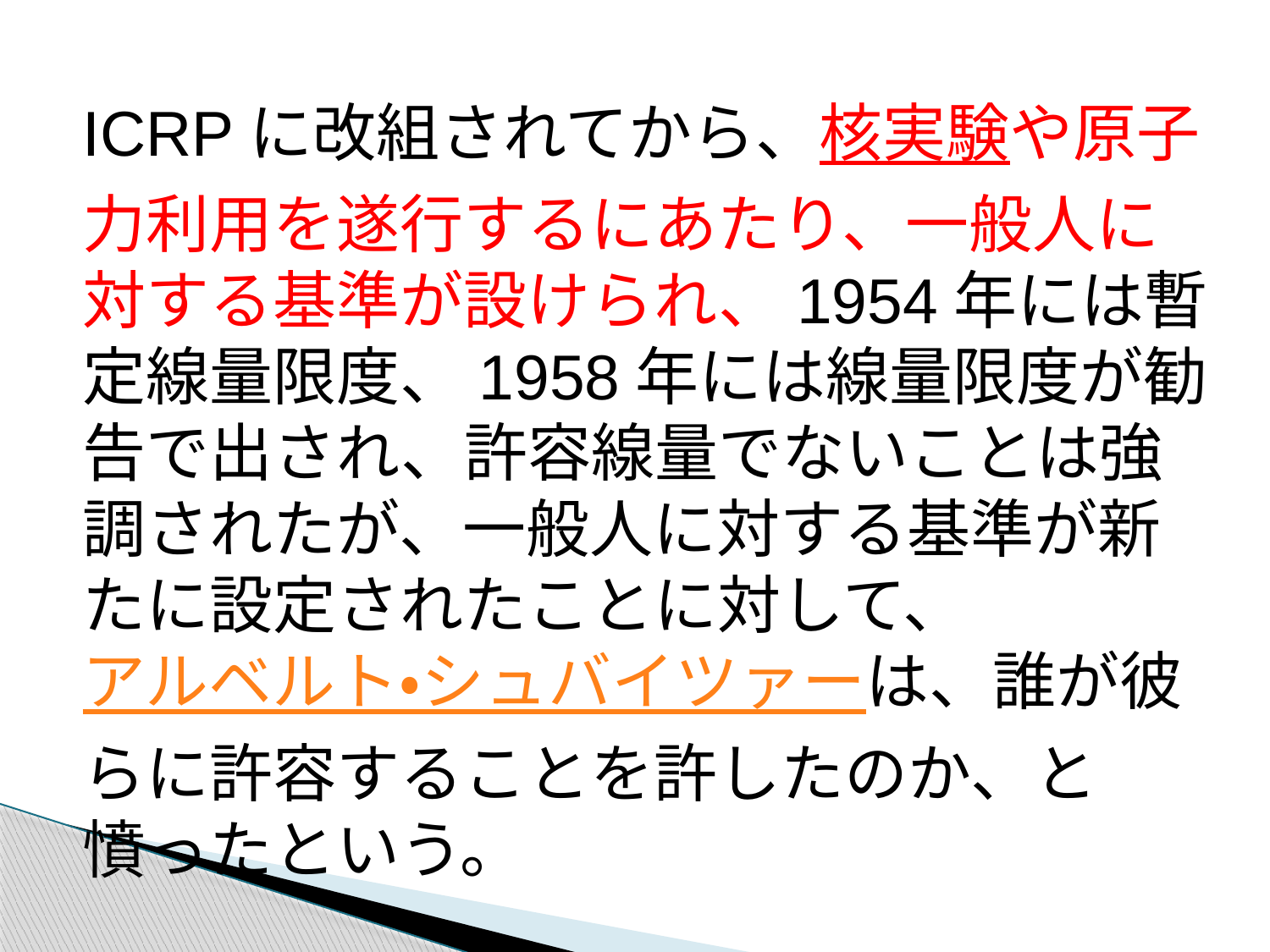

ICRPに改組されてから、核実験や原子力利用を遂行するにあたり、一般人に対する基準が設けられ、1954年には暫定線量限度、1958年には線量限度が勧告で出され、許容線量でないことは強調されたが、一般人に対する基準が新たに設定されたことに対して、アルベルト・シュバイツァーは、誰が彼らに許容することを許したのか、と憤ったという。